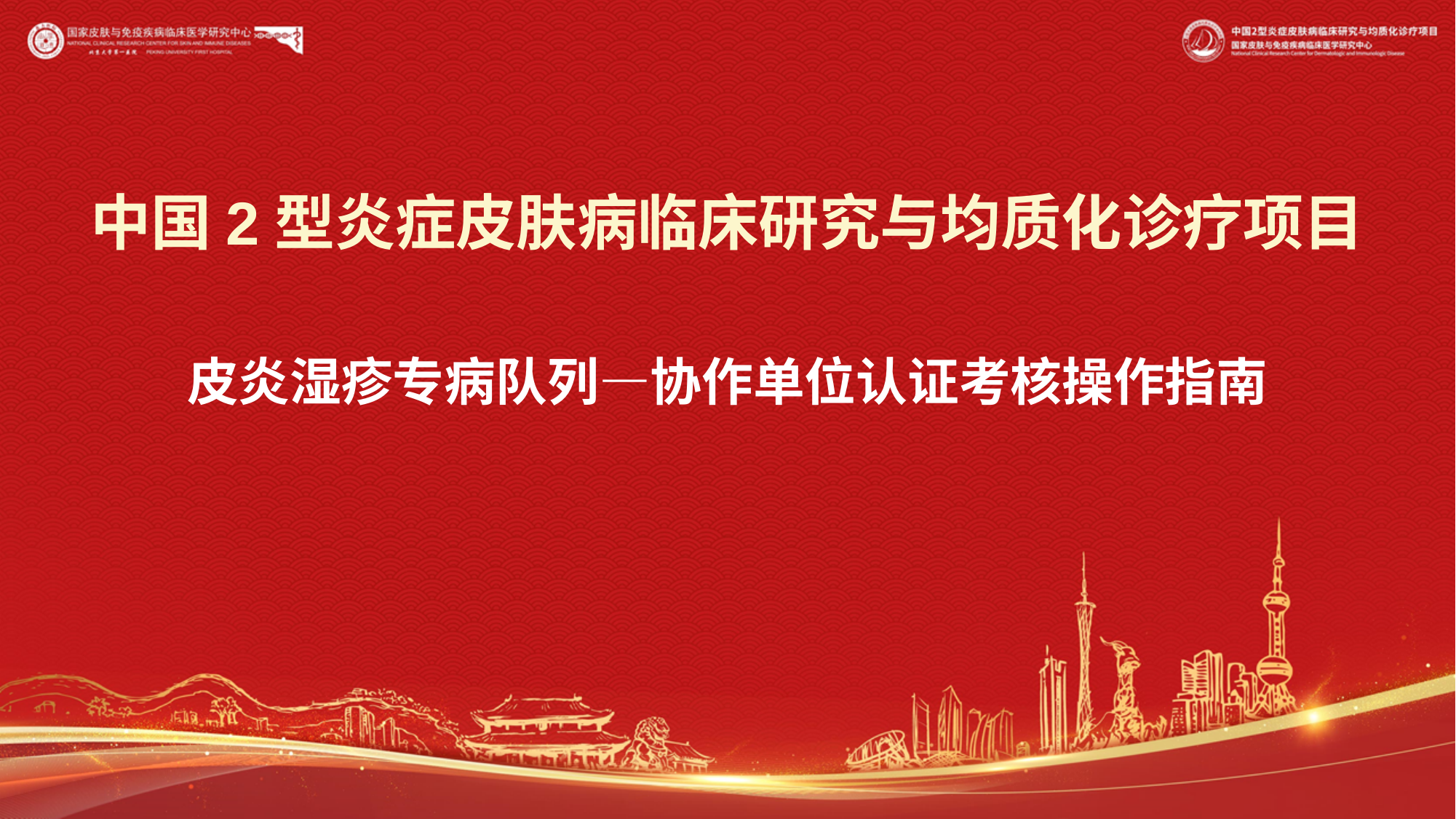

中国2型炎症皮肤病临床研究与均质化诊疗项目
皮炎湿疹专病队列—协作单位认证考核操作指南